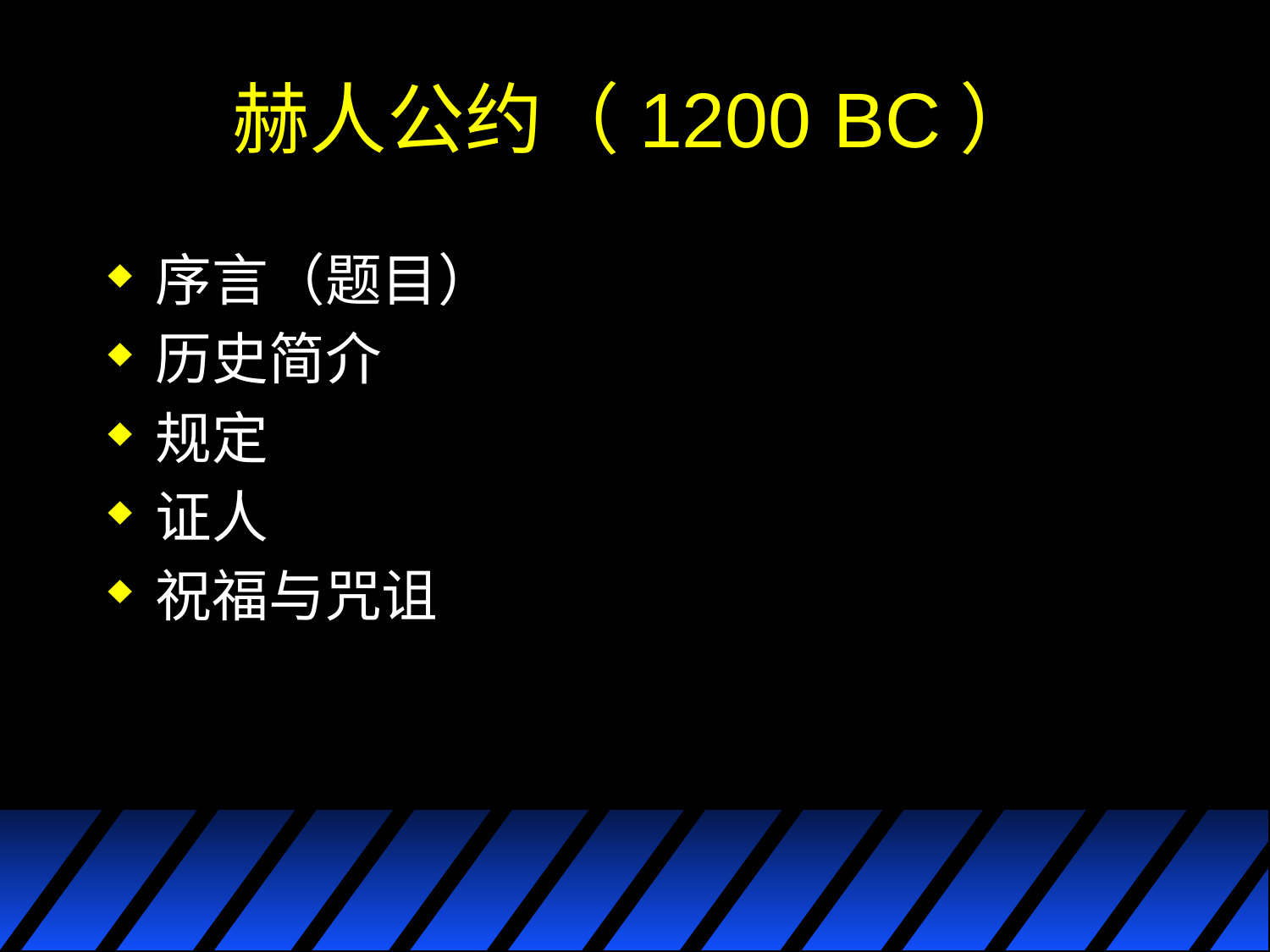

# 赫人公约（1200 BC）
序言（题目）
历史简介
规定
证人
祝福与咒诅